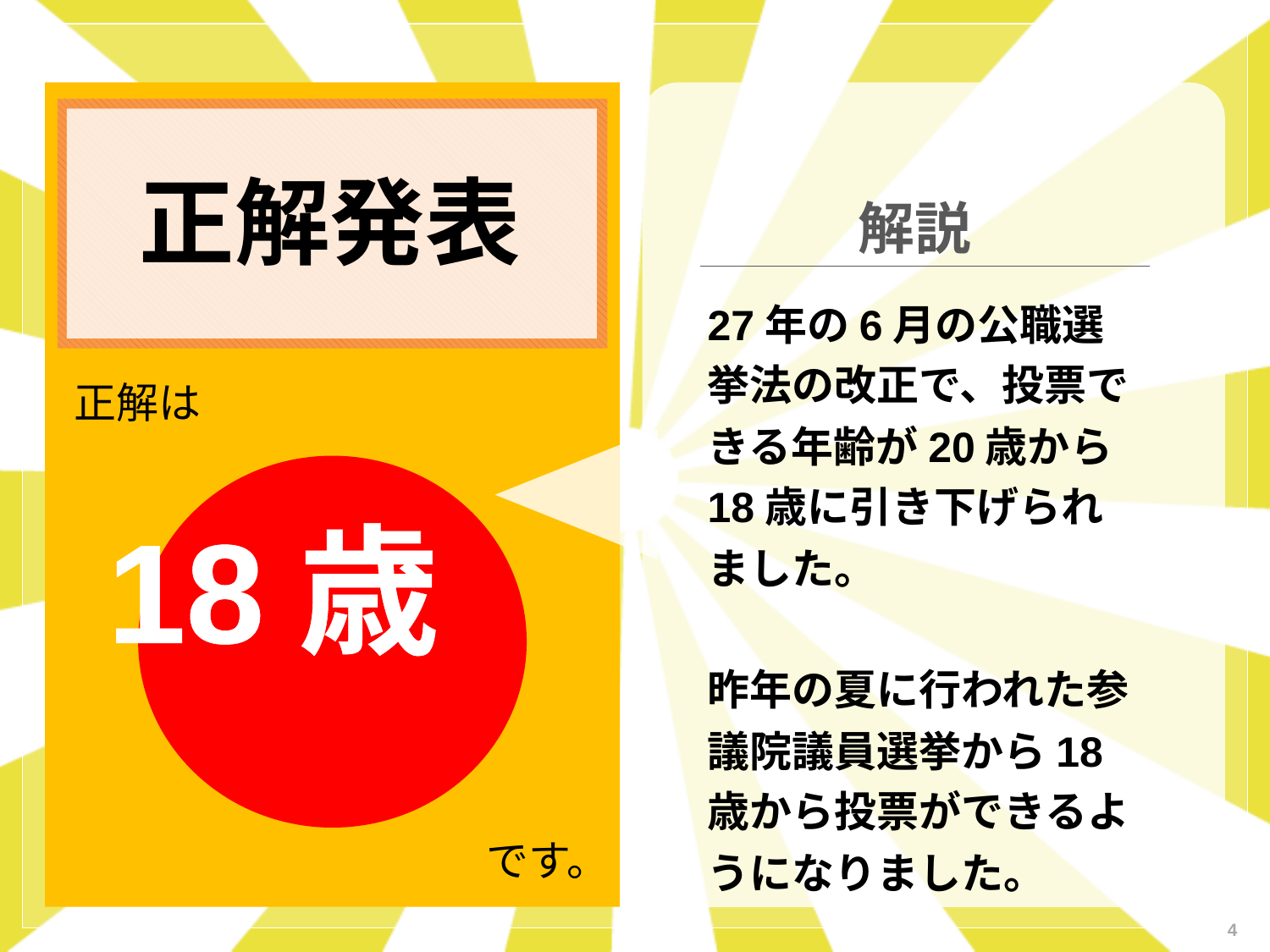

正解発表
解説
27年の6月の公職選挙法の改正で、投票できる年齢が20歳から18歳に引き下げられました。

昨年の夏に行われた参議院議員選挙から18歳から投票ができるようになりました。
正解は

18歳
です。
4